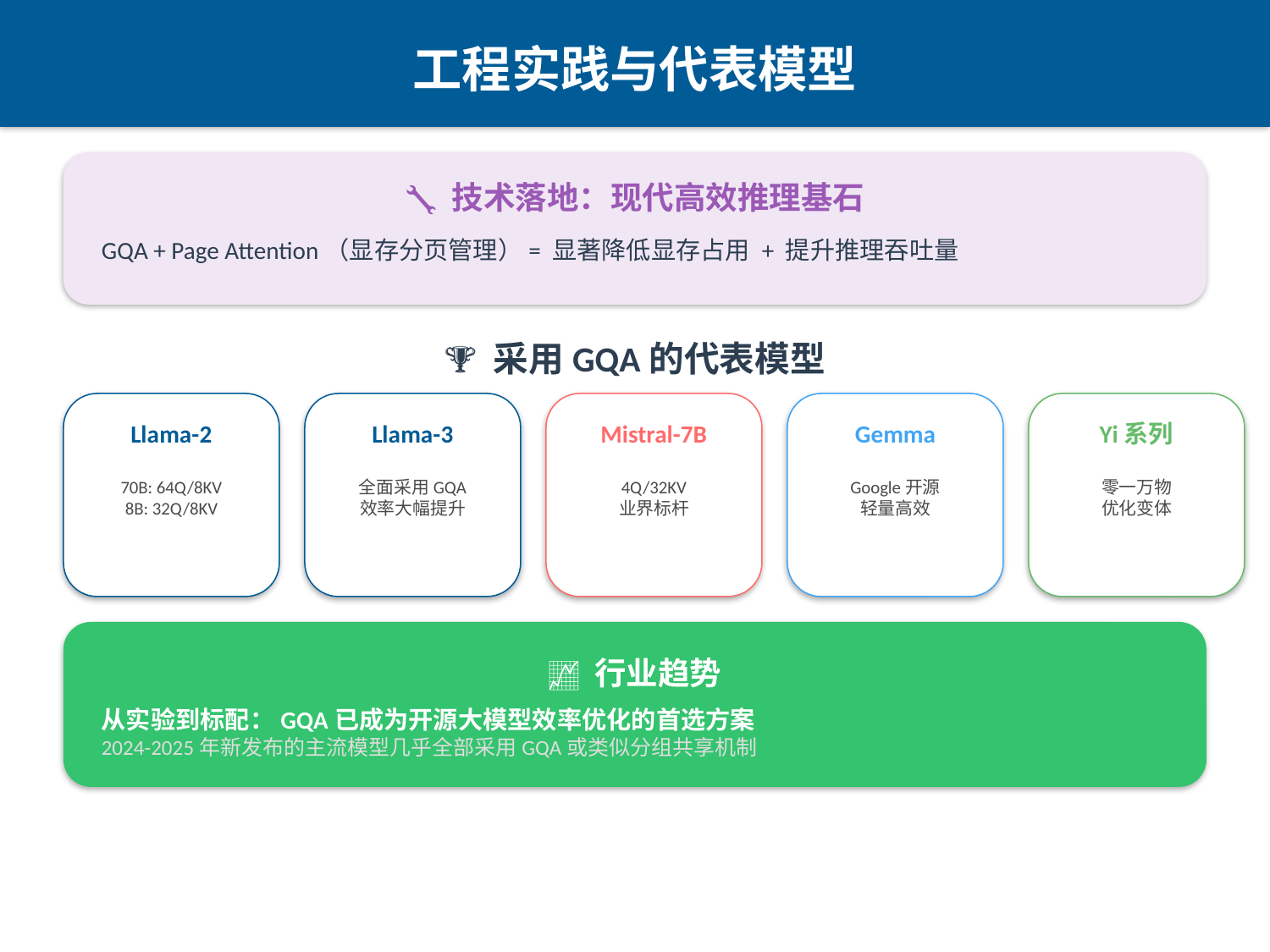

工程实践与代表模型

🔧 技术落地：现代高效推理基石
GQA + Page Attention（显存分页管理）= 显著降低显存占用 + 提升推理吞吐量
🏆 采用GQA的代表模型

Llama-2
Llama-3
Mistral-7B
Gemma
Yi系列
70B: 64Q/8KV
8B: 32Q/8KV
全面采用GQA
效率大幅提升
4Q/32KV
业界标杆
Google开源
轻量高效
零一万物
优化变体

📈 行业趋势
从实验到标配：GQA已成为开源大模型效率优化的首选方案
2024-2025年新发布的主流模型几乎全部采用GQA或类似分组共享机制